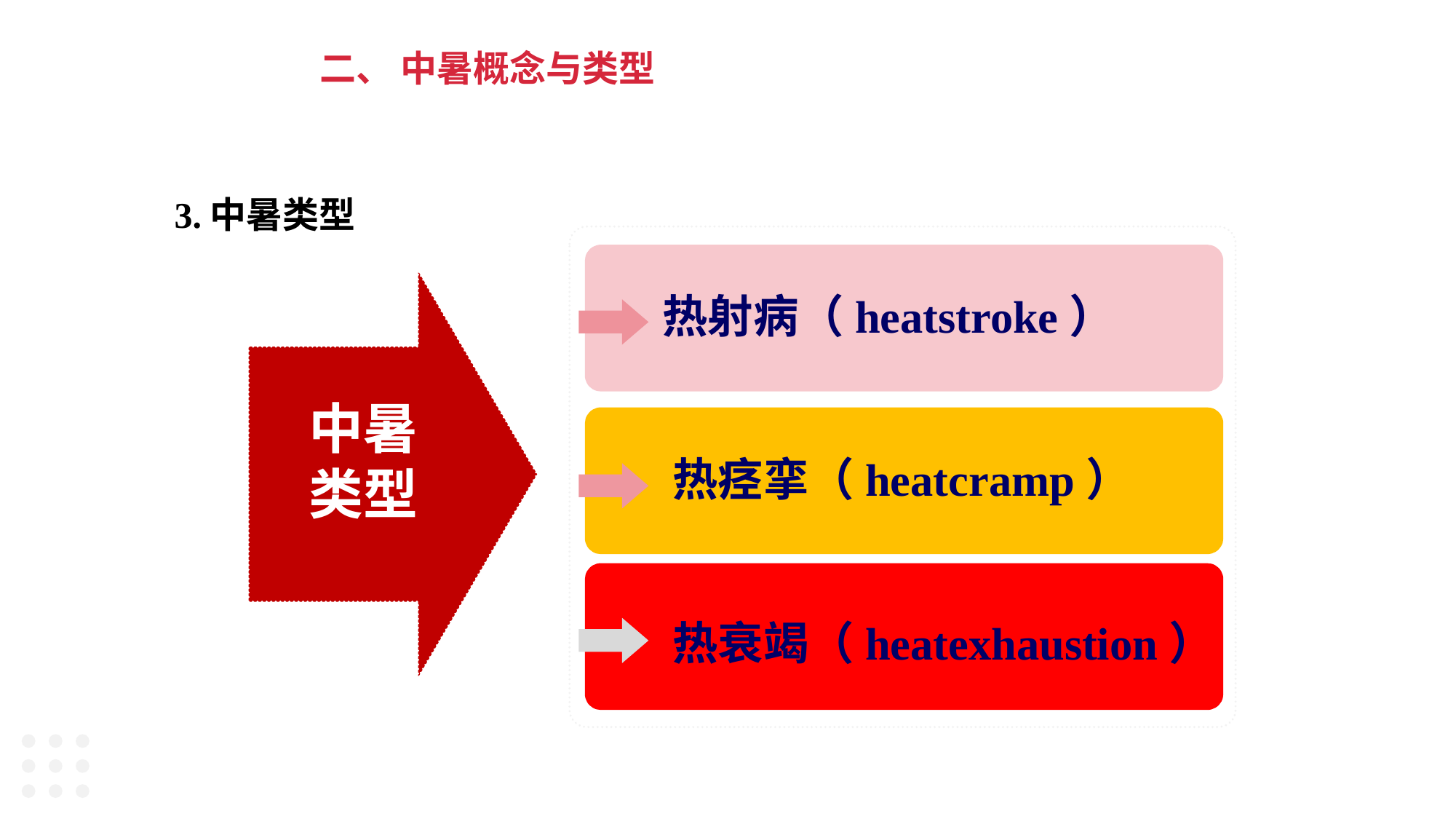

二、 中暑概念与类型
3.中暑类型

热射病（heatstroke）

中暑
类型

热痉挛（heatcramp）

热衰竭（heatexhaustion）